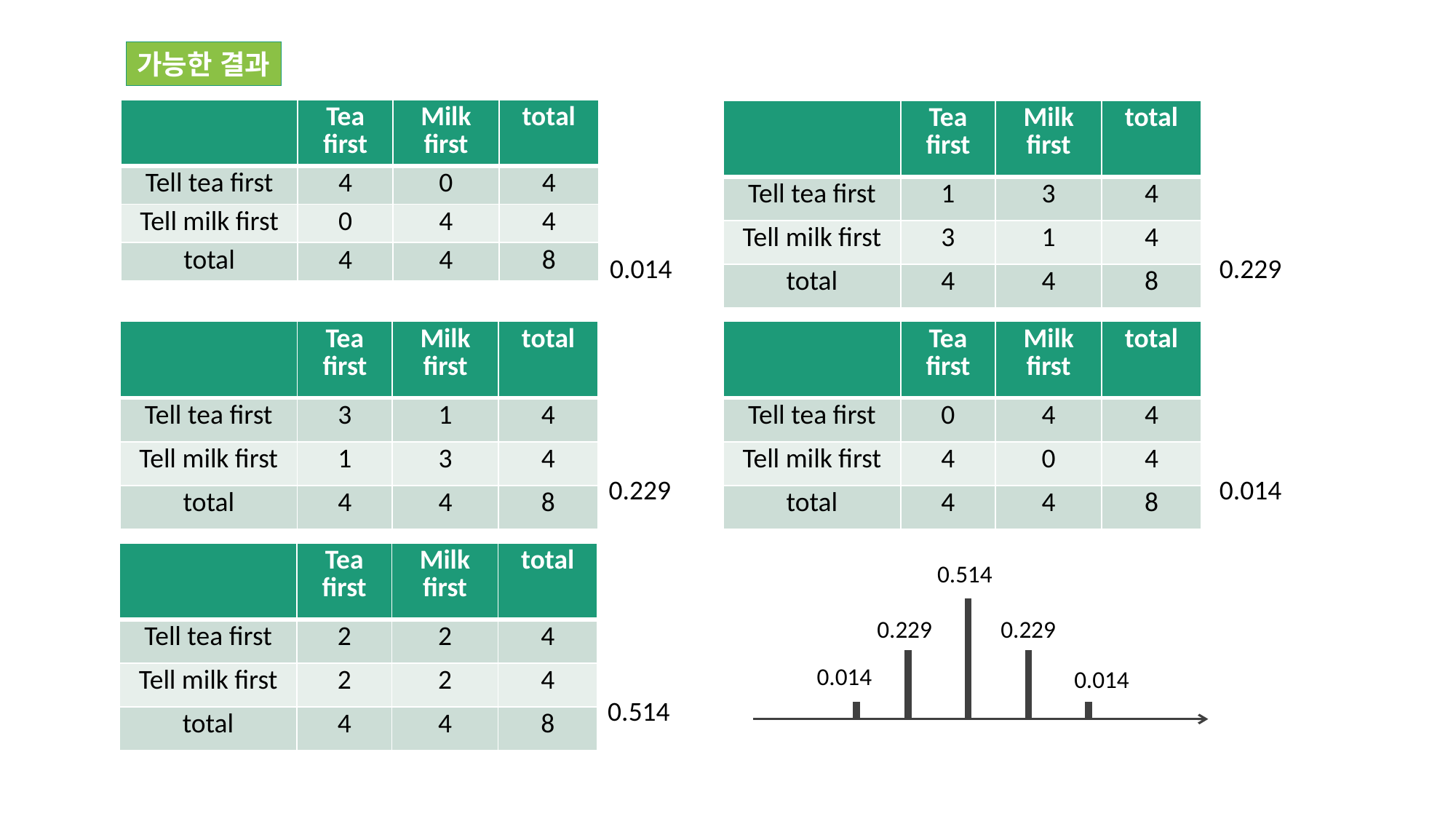

가능한 결과
|  | Tea first | Milk first | total |
| --- | --- | --- | --- |
| Tell tea first | 4 | 0 | 4 |
| Tell milk first | 0 | 4 | 4 |
| total | 4 | 4 | 8 |
|  | Tea first | Milk first | total |
| --- | --- | --- | --- |
| Tell tea first | 1 | 3 | 4 |
| Tell milk first | 3 | 1 | 4 |
| total | 4 | 4 | 8 |
0.014
0.229
|  | Tea first | Milk first | total |
| --- | --- | --- | --- |
| Tell tea first | 3 | 1 | 4 |
| Tell milk first | 1 | 3 | 4 |
| total | 4 | 4 | 8 |
|  | Tea first | Milk first | total |
| --- | --- | --- | --- |
| Tell tea first | 0 | 4 | 4 |
| Tell milk first | 4 | 0 | 4 |
| total | 4 | 4 | 8 |
0.229
0.014
|  | Tea first | Milk first | total |
| --- | --- | --- | --- |
| Tell tea first | 2 | 2 | 4 |
| Tell milk first | 2 | 2 | 4 |
| total | 4 | 4 | 8 |
0.514
0.229
0.229
0.014
0.014
0.514